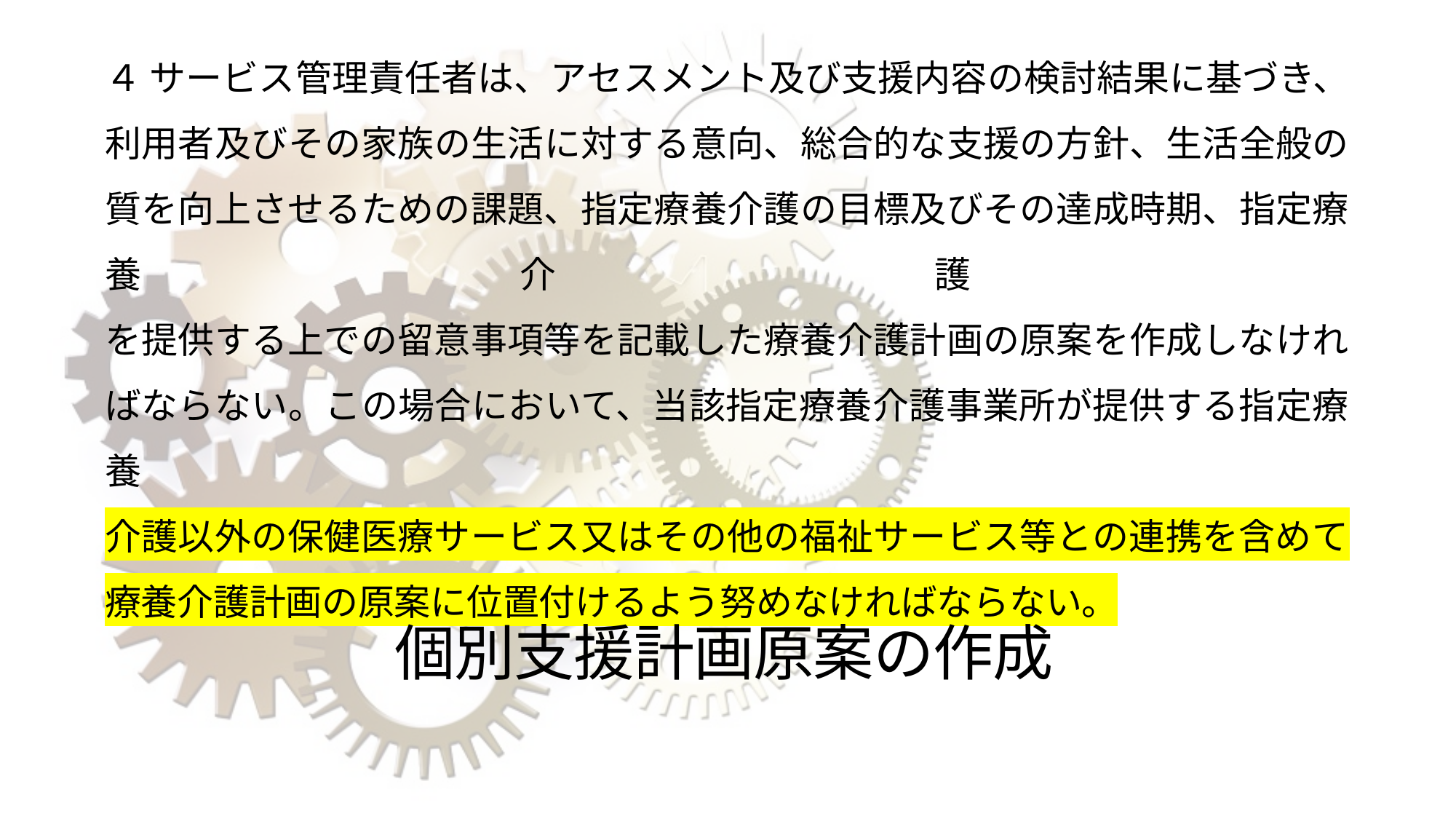

# ４ サービス管理責任者は、アセスメント及び支援内容の検討結果に基づき、利用者及びその家族の生活に対する意向、総合的な支援の方針、生活全般の質を向上させるための課題、指定療養介護の目標及びその達成時期、指定療養介護 を提供する上での留意事項等を記載した療養介護計画の原案を作成しなければならない。この場合において、当該指定療養介護事業所が提供する指定療養 介護以外の保健医療サービス又はその他の福祉サービス等との連携を含めて 療養介護計画の原案に位置付けるよう努めなければならない。
個別支援計画原案の作成